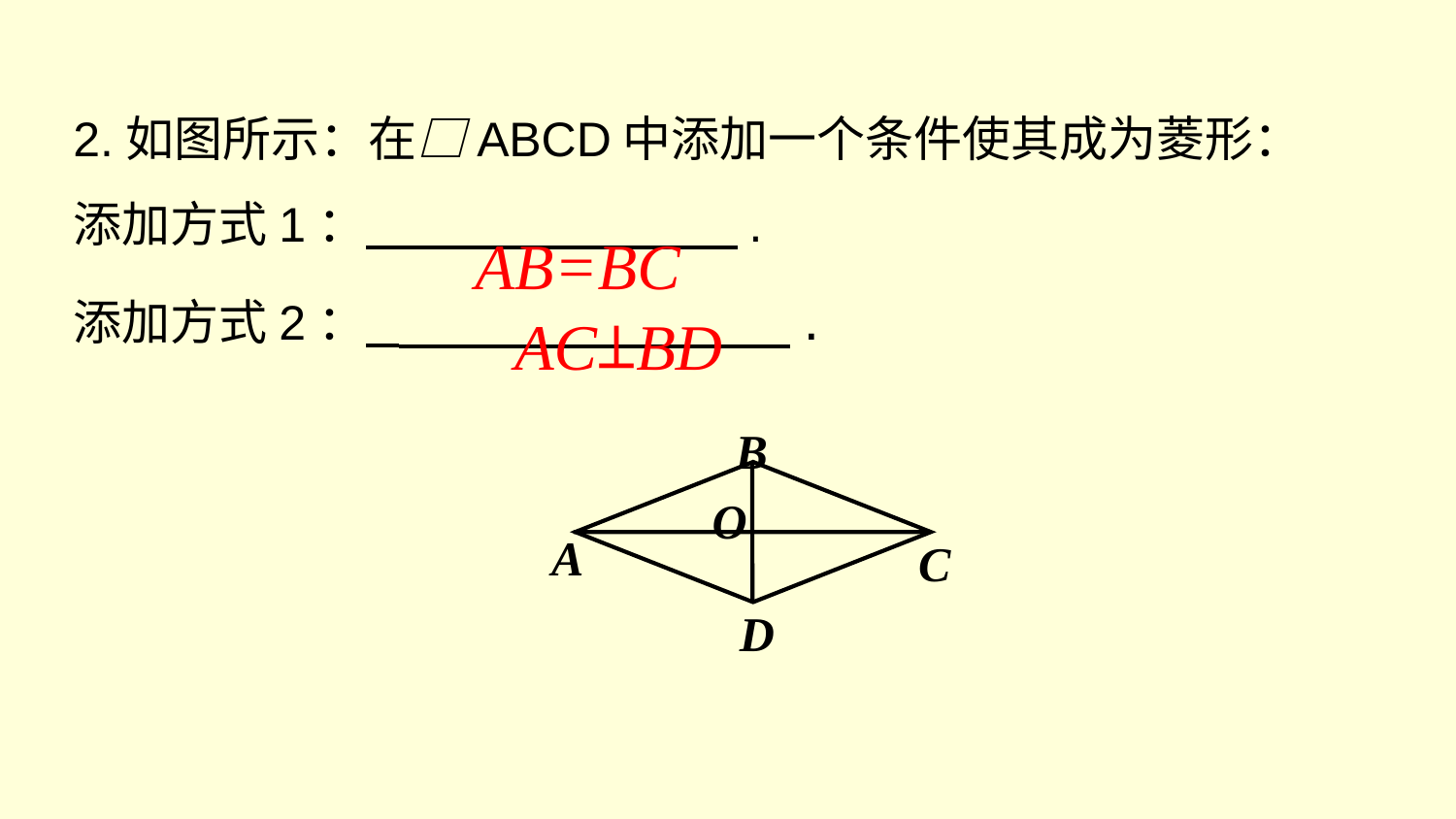

2.如图所示：在□ABCD中添加一个条件使其成为菱形：
添加方式1：                                  .
添加方式2：                                  .
AB=BC
AC⊥BD
B

O
A
C

D